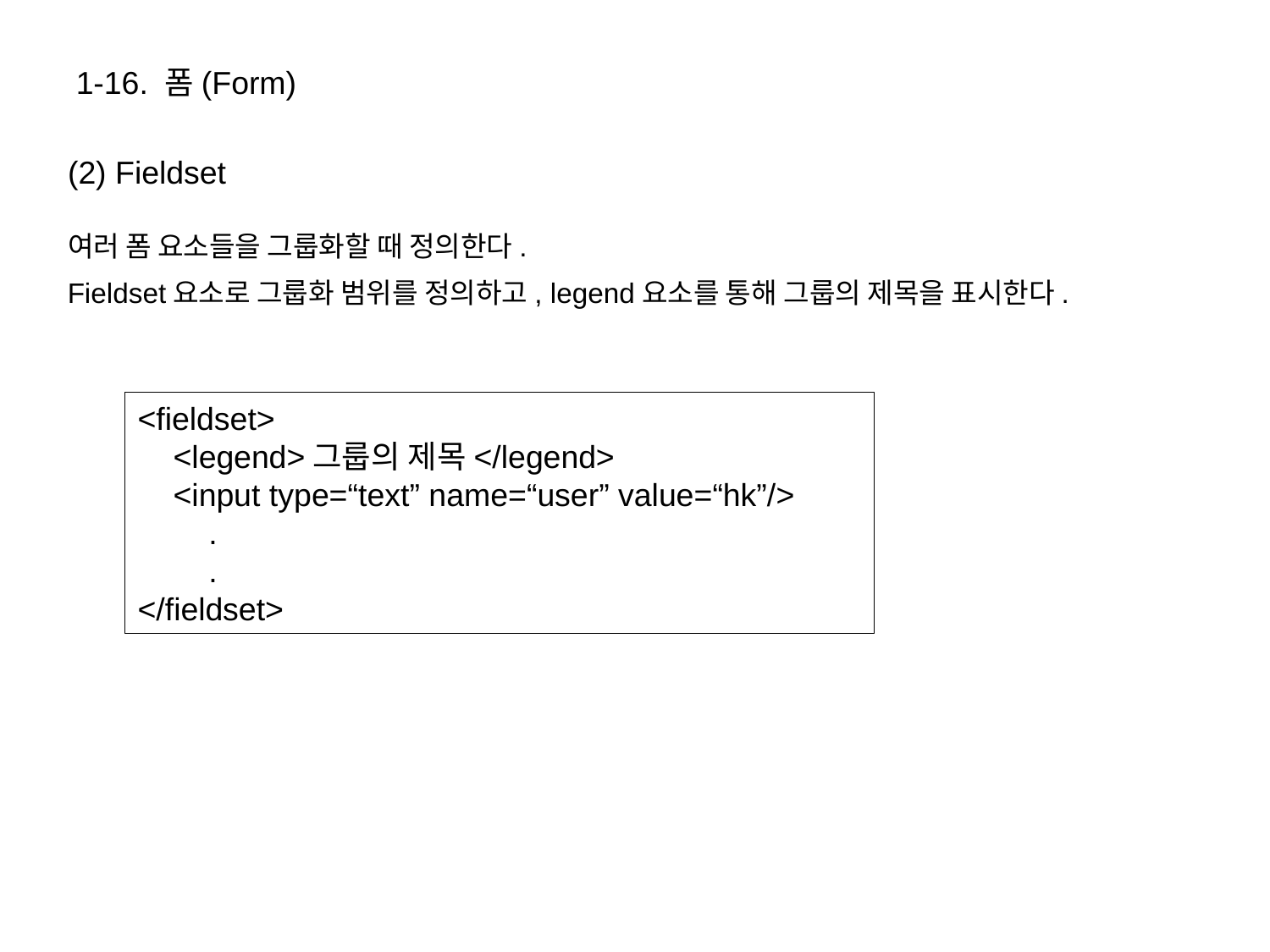

1-16. 폼(Form)
(2) Fieldset

여러 폼 요소들을 그룹화할 때 정의한다.
Fieldset요소로 그룹화 범위를 정의하고, legend요소를 통해 그룹의 제목을 표시한다.
<fieldset>
    <legend>그룹의 제목</legend>
    <input type=“text” name=“user” value=“hk”/>
        .
        .
</fieldset>